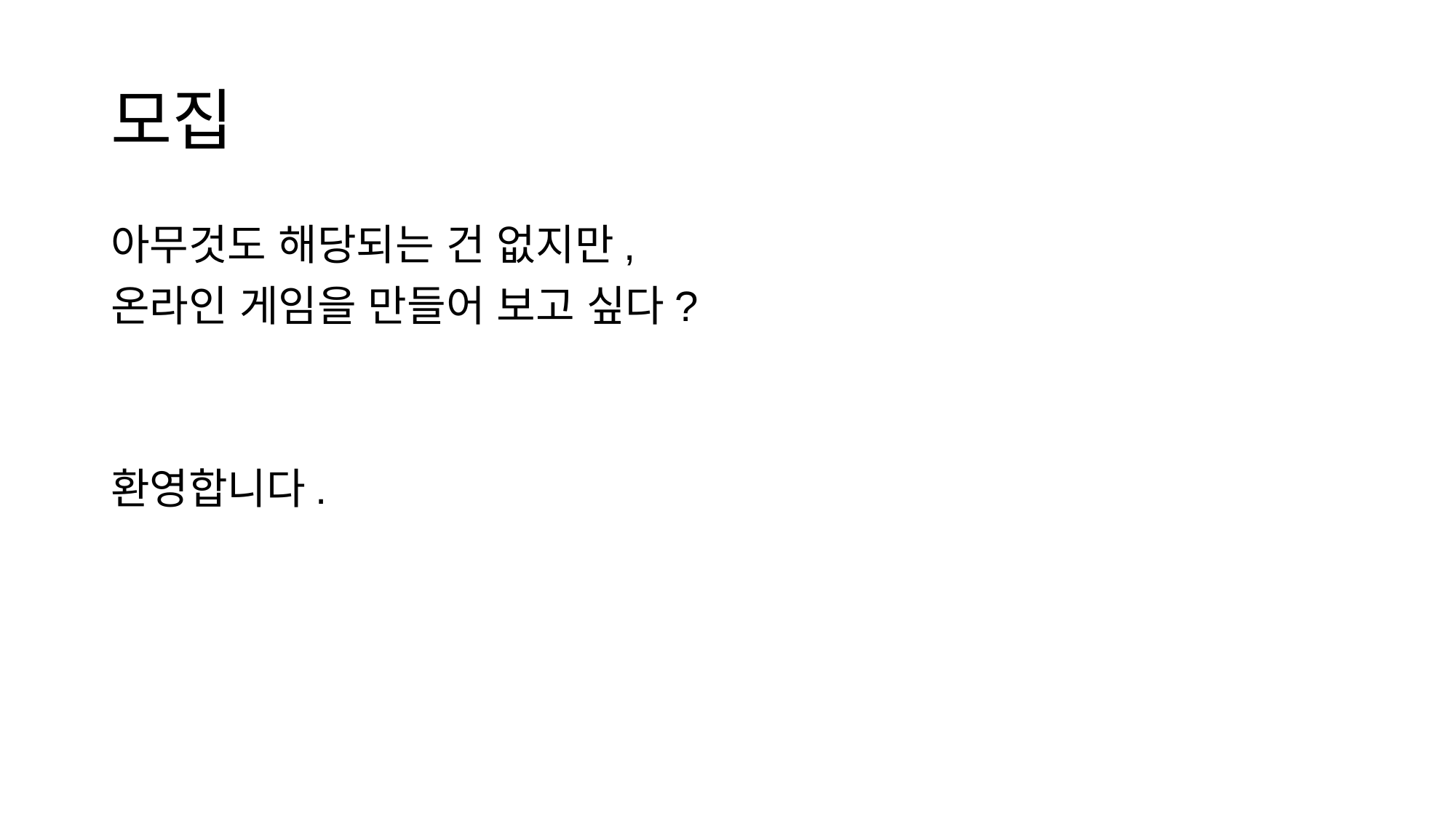

# 모집
아무것도 해당되는 건 없지만,
온라인 게임을 만들어 보고 싶다?

환영합니다.